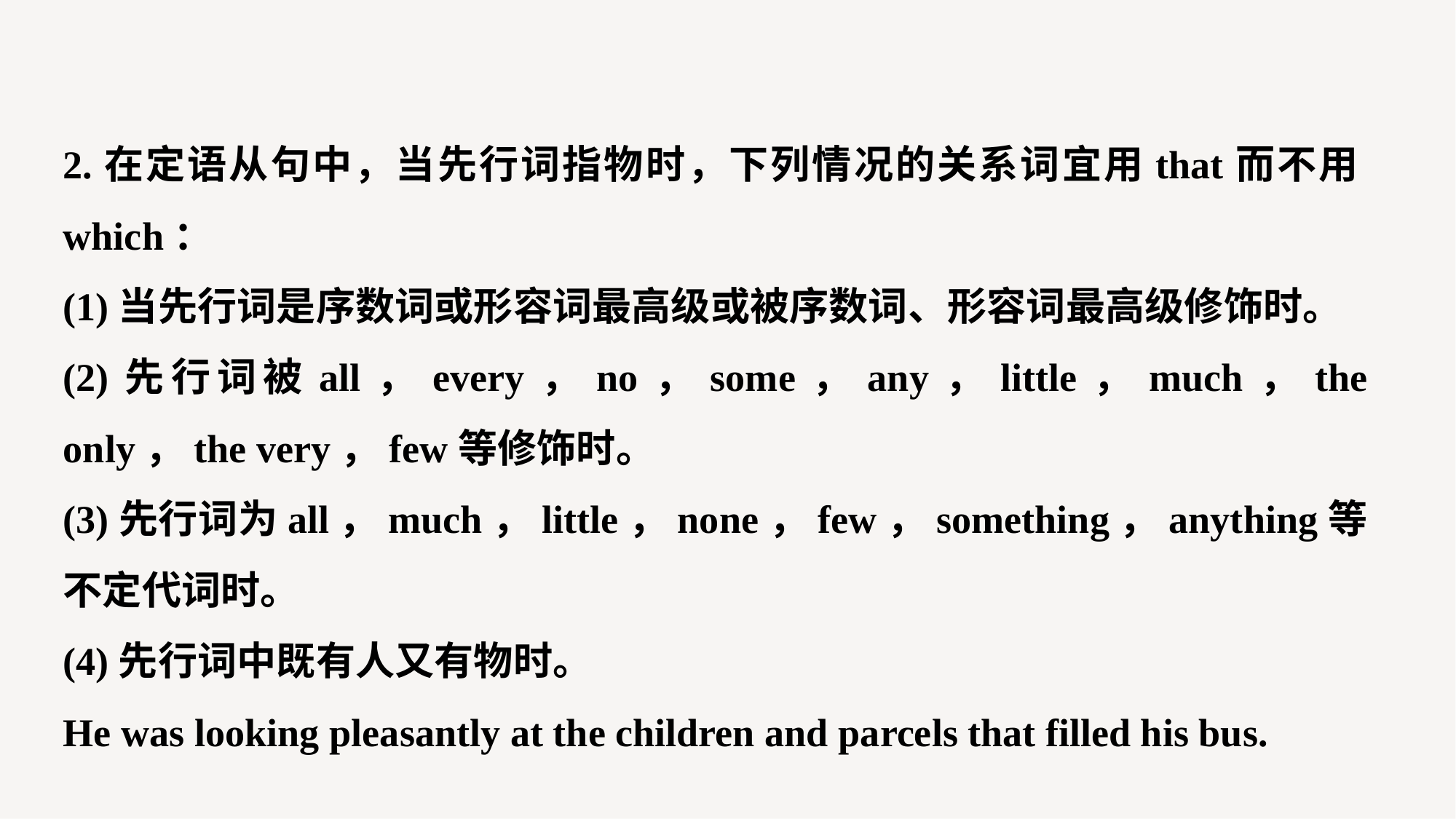

2.在定语从句中，当先行词指物时，下列情况的关系词宜用that而不用which：
(1)当先行词是序数词或形容词最高级或被序数词、形容词最高级修饰时。
(2)先行词被all，every，no，some，any，little，much，the only，the very，few等修饰时。
(3)先行词为all，much，little，none，few，something，anything等不定代词时。
(4)先行词中既有人又有物时。
He was looking pleasantly at the children and parcels that filled his bus.